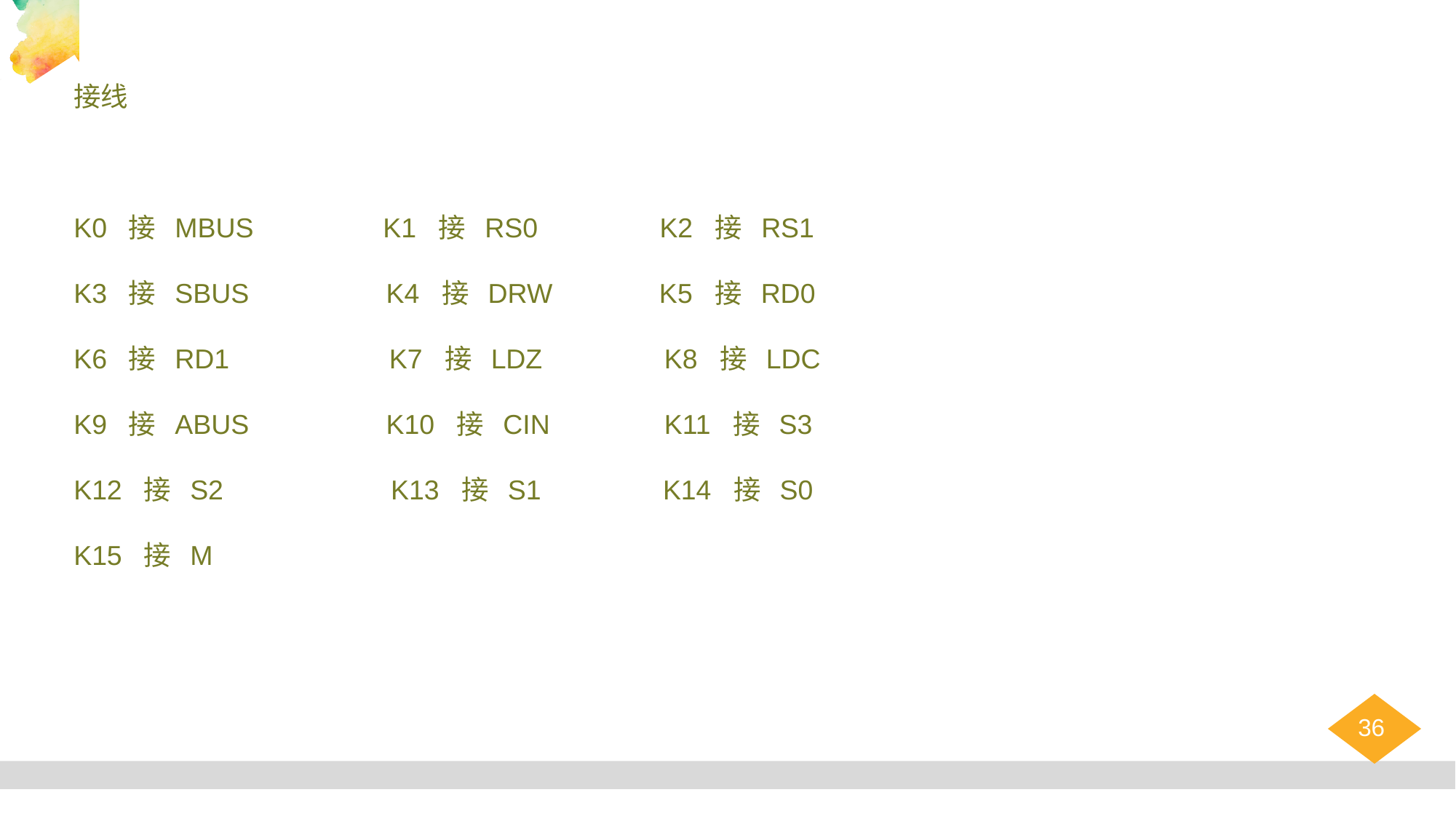

接线

K0  接  MBUS                 K1  接  RS0                K2  接  RS1

K3  接  SBUS                  K4  接  DRW              K5  接  RD0

K6  接  RD1                     K7  接  LDZ                K8  接  LDC

K9  接  ABUS                  K10  接  CIN               K11  接  S3

K12  接  S2                      K13  接  S1                K14  接  S0

K15  接  M